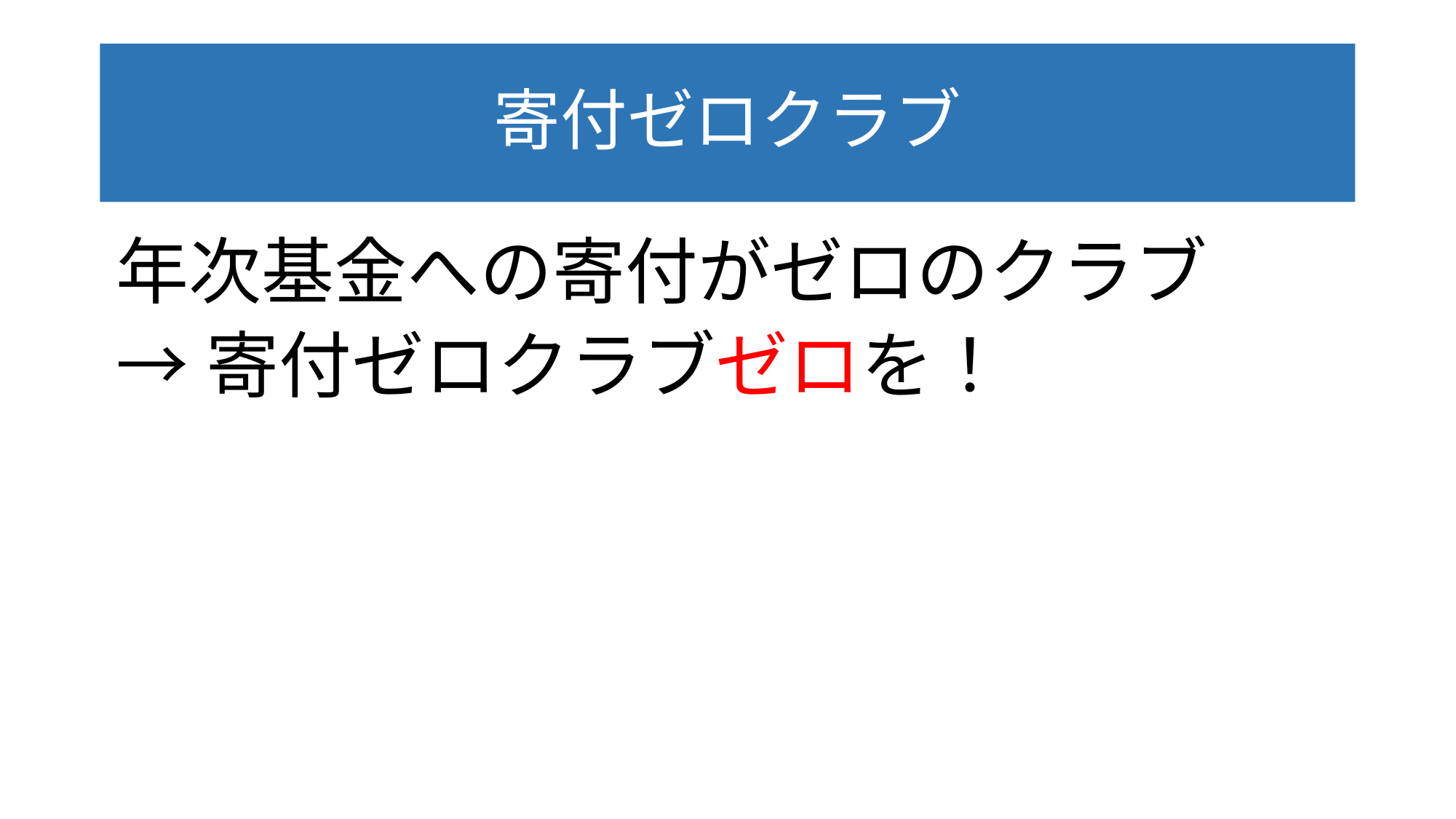

# 寄付ゼロクラブ
年次基金への寄付がゼロのクラブ
→寄付ゼロクラブゼロを！